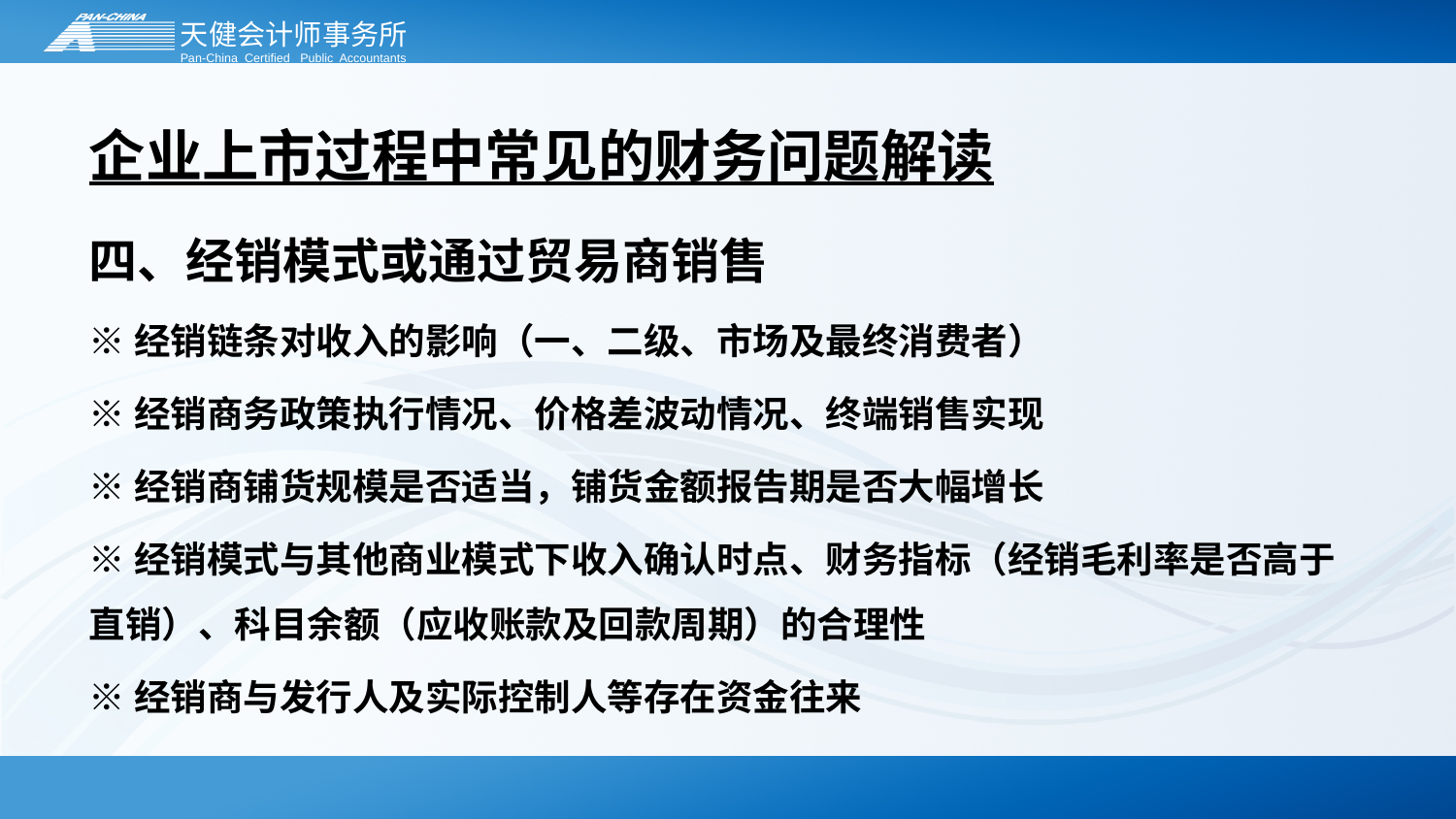

# 企业上市过程中常见的财务问题解读
四、经销模式或通过贸易商销售
※经销链条对收入的影响（一、二级、市场及最终消费者）
※经销商务政策执行情况、价格差波动情况、终端销售实现
※经销商铺货规模是否适当，铺货金额报告期是否大幅增长
※经销模式与其他商业模式下收入确认时点、财务指标（经销毛利率是否高于直销）、科目余额（应收账款及回款周期）的合理性
※经销商与发行人及实际控制人等存在资金往来

10